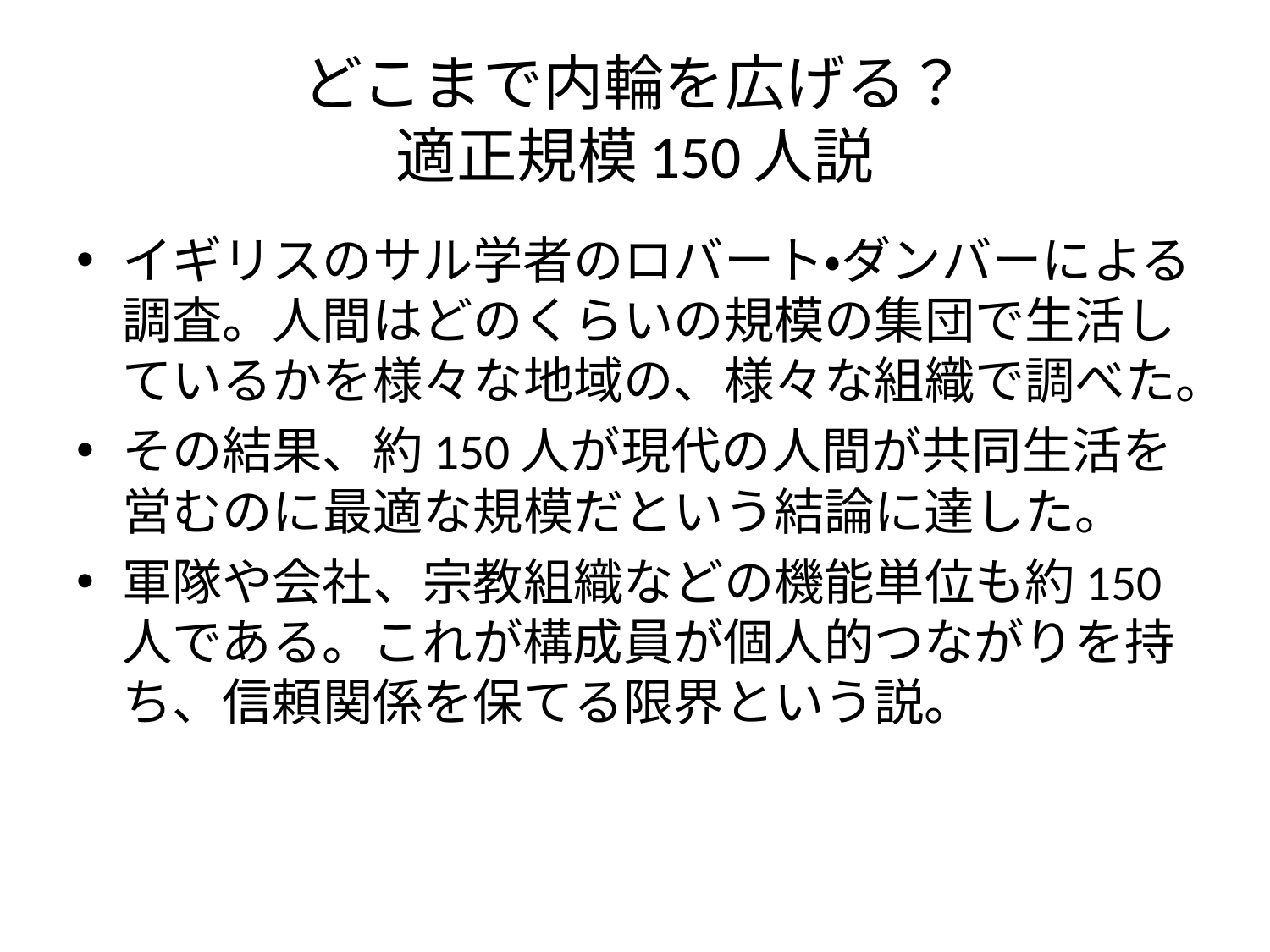

# どこまで内輪を広げる？ 適正規模150人説
イギリスのサル学者のロバート・ダンバーによる調査。人間はどのくらいの規模の集団で生活しているかを様々な地域の、様々な組織で調べた。
その結果、約150人が現代の人間が共同生活を営むのに最適な規模だという結論に達した。
軍隊や会社、宗教組織などの機能単位も約150人である。これが構成員が個人的つながりを持ち、信頼関係を保てる限界という説。